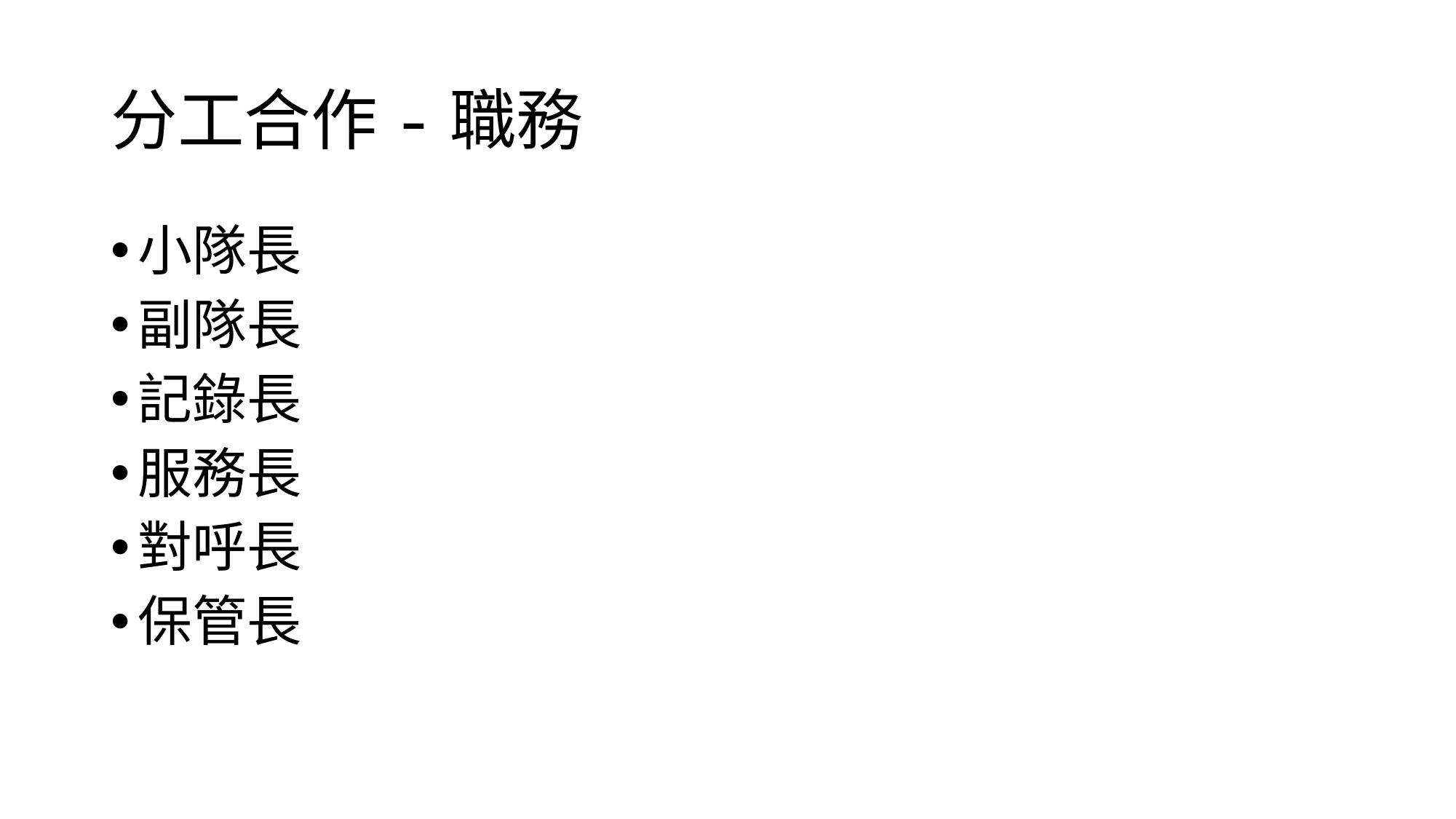

# 分工合作-職務
小隊長
副隊長
記錄長
服務長
對呼長
保管長